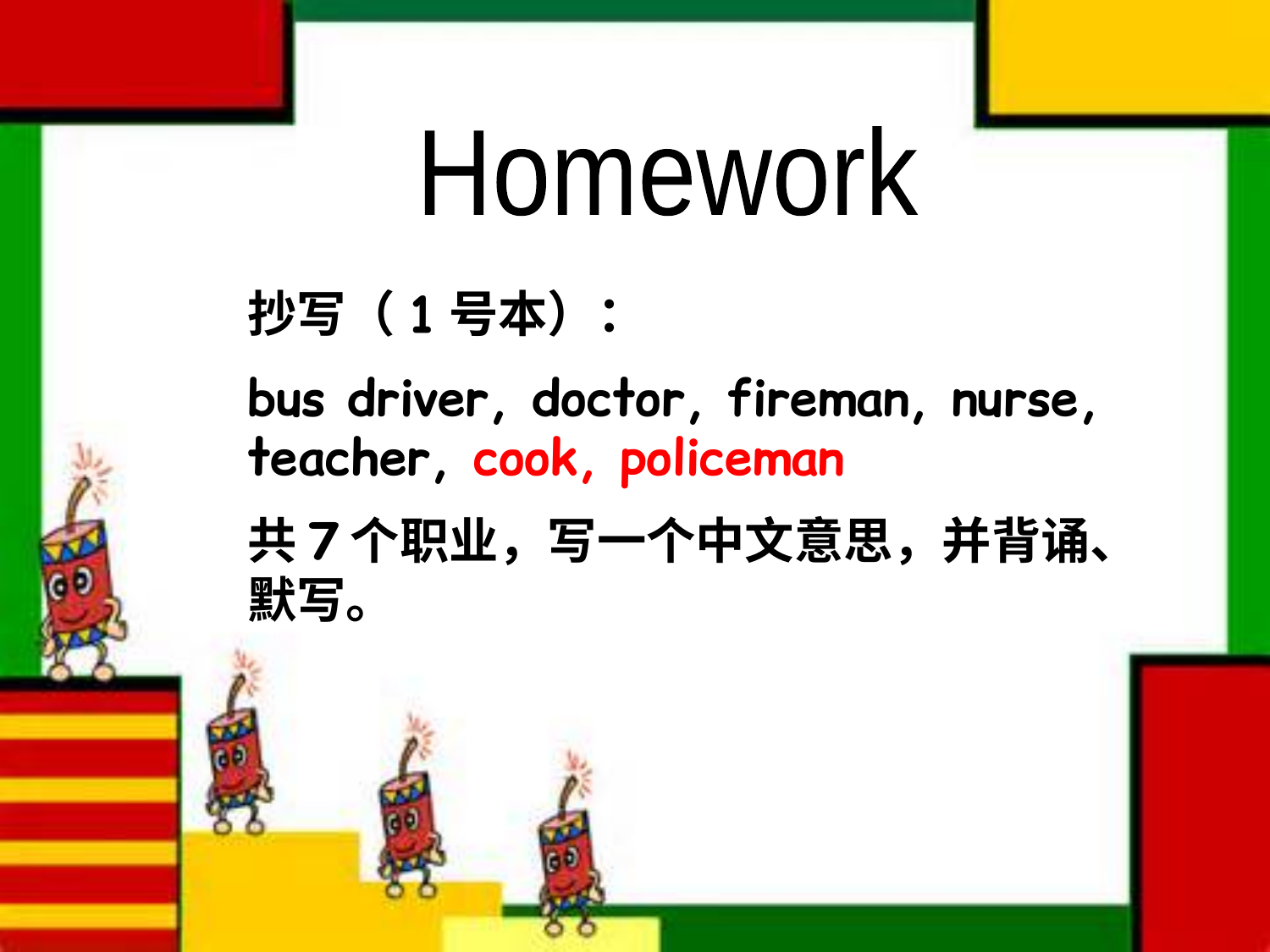

Homework
抄写（1号本）：
bus driver, doctor, fireman, nurse, teacher, cook, policeman
共7个职业，写一个中文意思，并背诵、默写。